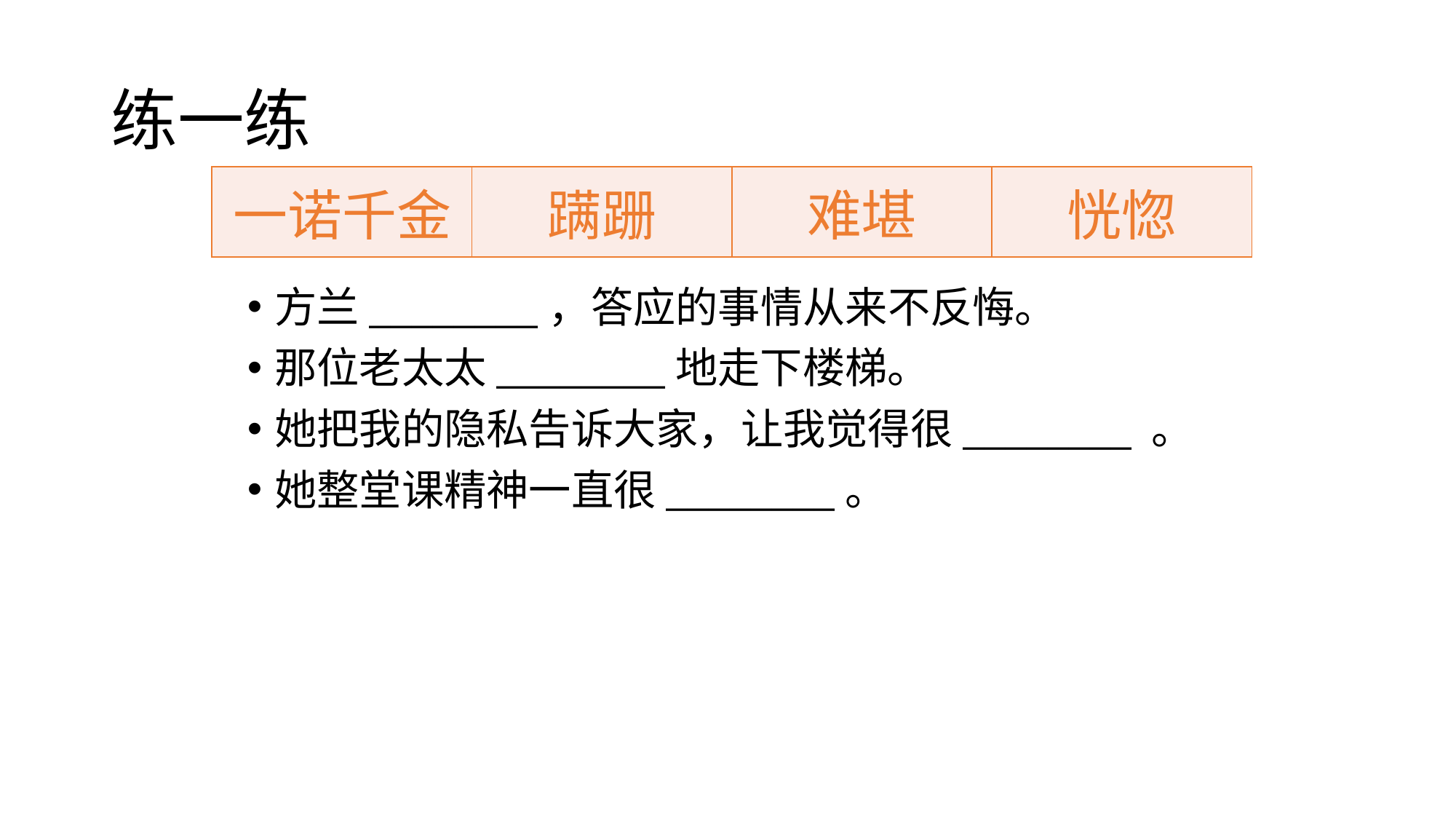

# 练一练
| 一诺千金 | 蹒跚 | 难堪 | 恍惚 |
| --- | --- | --- | --- |
方兰________，答应的事情从来不反悔。
那位老太太________地走下楼梯。
她把我的隐私告诉大家，让我觉得很________ 。
她整堂课精神一直很________。